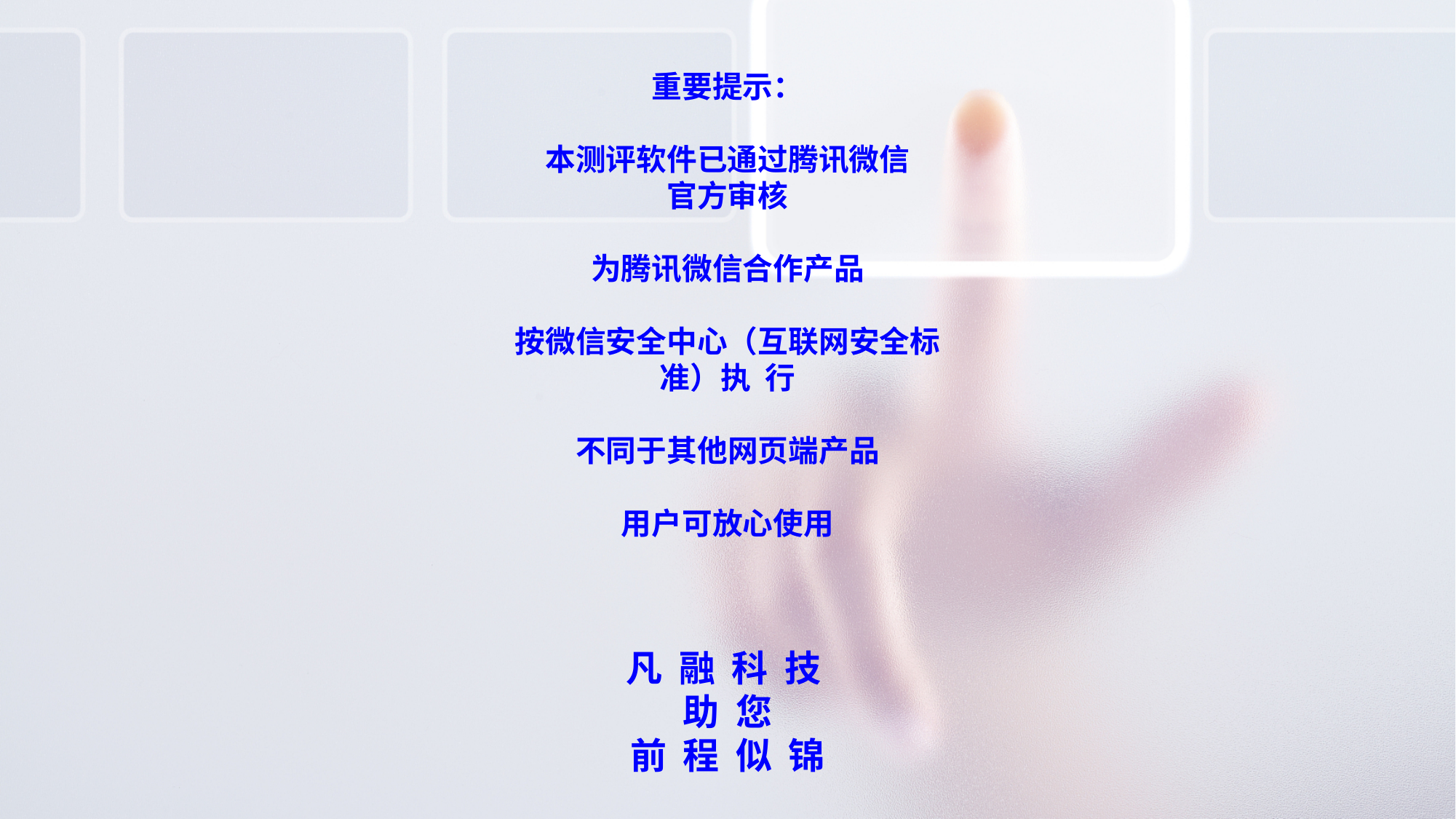

重要提示：

本测评软件已通过腾讯微信
官方审核

为腾讯微信合作产品

按微信安全中心（互联网安全标准）执  行

不同于其他网页端产品

用户可放心使用
凡  融  科  技
助  您
前  程  似  锦